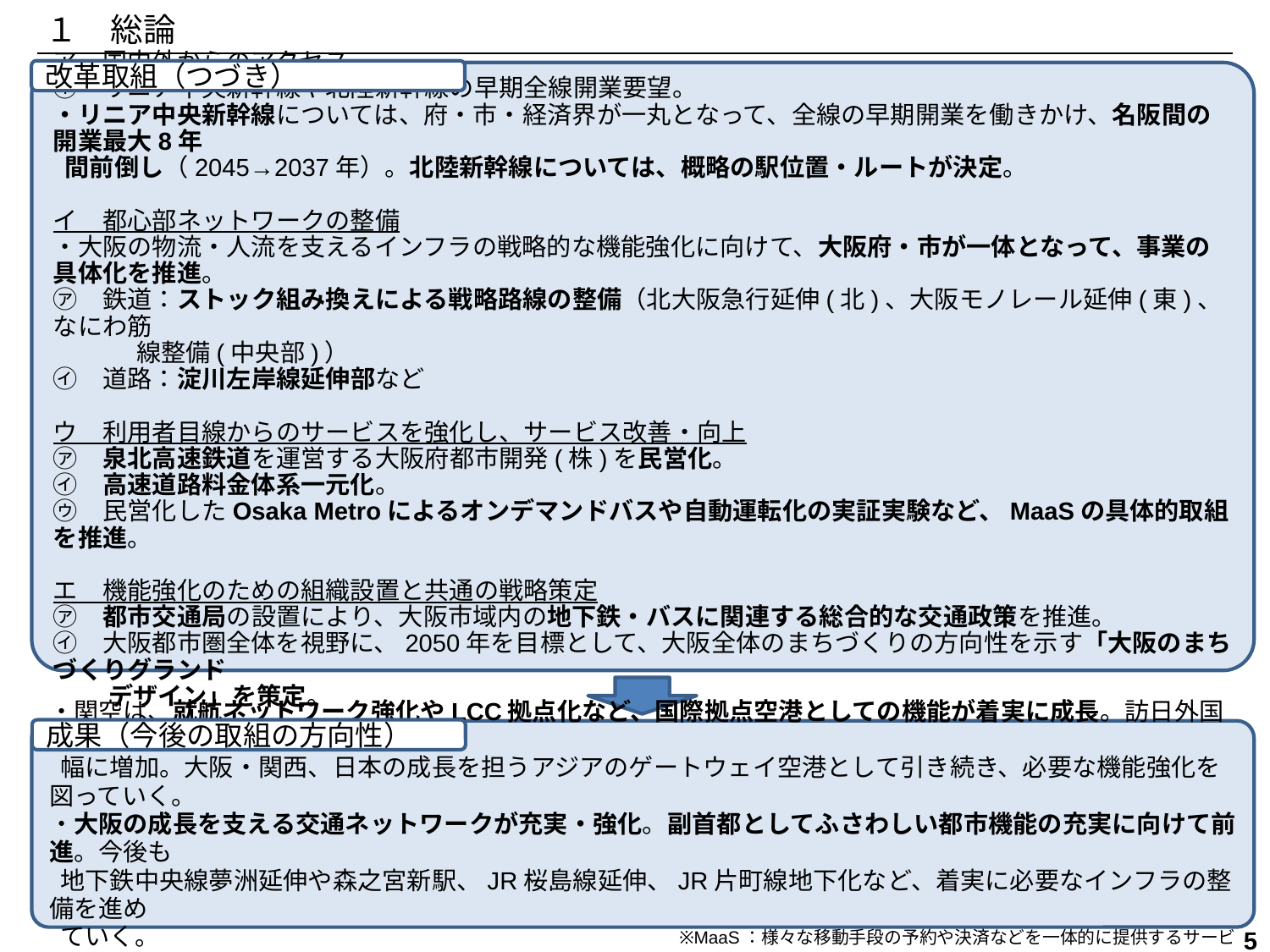

１　総論
改革取組（つづき）

ア　国内外からのアクセス
㋑　リニア中央新幹線や北陸新幹線の早期全線開業要望。
・リニア中央新幹線については、府・市・経済界が一丸となって、全線の早期開業を働きかけ、名阪間の開業最大8年
 間前倒し（2045→2037年）。北陸新幹線については、概略の駅位置・ルートが決定。

イ　都心部ネットワークの整備
・大阪の物流・人流を支えるインフラの戦略的な機能強化に向けて、大阪府・市が一体となって、事業の具体化を推進。
㋐　鉄道：ストック組み換えによる戦略路線の整備（北大阪急行延伸(北)、大阪モノレール延伸(東)、なにわ筋
              線整備(中央部)）
㋑　道路：淀川左岸線延伸部など

ウ　利用者目線からのサービスを強化し、サービス改善・向上
㋐　泉北高速鉄道を運営する大阪府都市開発(株)を民営化。
㋑　高速道路料金体系一元化。
㋒　民営化したOsaka Metroによるオンデマンドバスや自動運転化の実証実験など、MaaSの具体的取組を推進。

エ　機能強化のための組織設置と共通の戦略策定
㋐　都市交通局の設置により、大阪市域内の地下鉄・バスに関連する総合的な交通政策を推進。
㋑　大阪都市圏全体を視野に、2050年を目標として、大阪全体のまちづくりの方向性を示す「大阪のまちづくりグランド
　　 デザイン」を策定。

成果（今後の取組の方向性）

・関空は、就航ネットワーク強化やLCC拠点化など、国際拠点空港としての機能が着実に成長。訪日外国人も近年大
 幅に増加。大阪・関西、日本の成長を担うアジアのゲートウェイ空港として引き続き、必要な機能強化を図っていく。
・大阪の成長を支える交通ネットワークが充実・強化。副首都としてふさわしい都市機能の充実に向けて前進。今後も
 地下鉄中央線夢洲延伸や森之宮新駅、JR桜島線延伸、JR片町線地下化など、着実に必要なインフラの整備を進め
 ていく。
・都市をストレスフリーに移動できる社会を構築するため、利便性向上につながるMaaSを着実に推進。
5
※MaaS：様々な移動手段の予約や決済などを一体的に提供するサービス